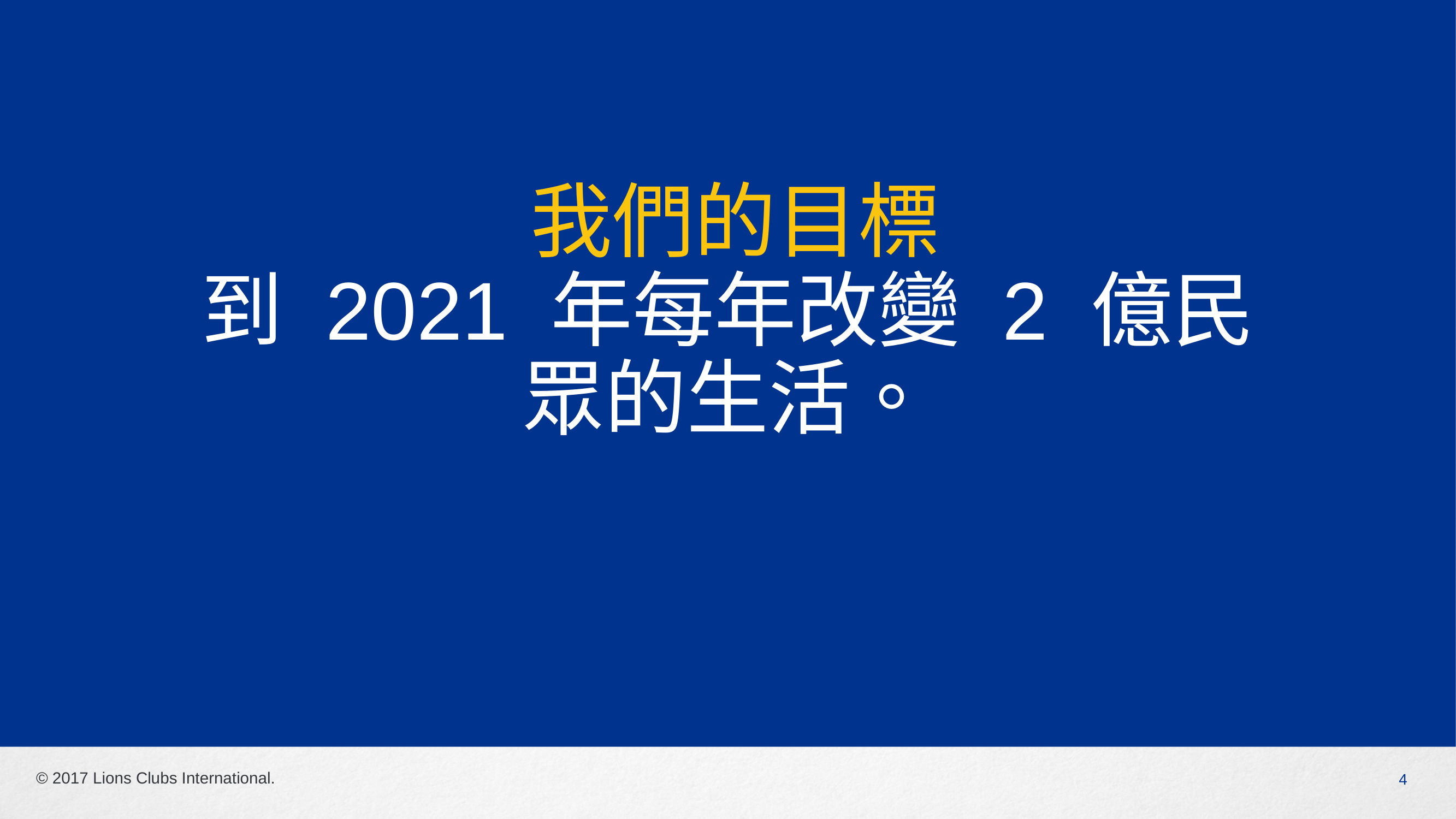

# 我們的目標 到 2021 年每年改變 2 億民眾的生活。